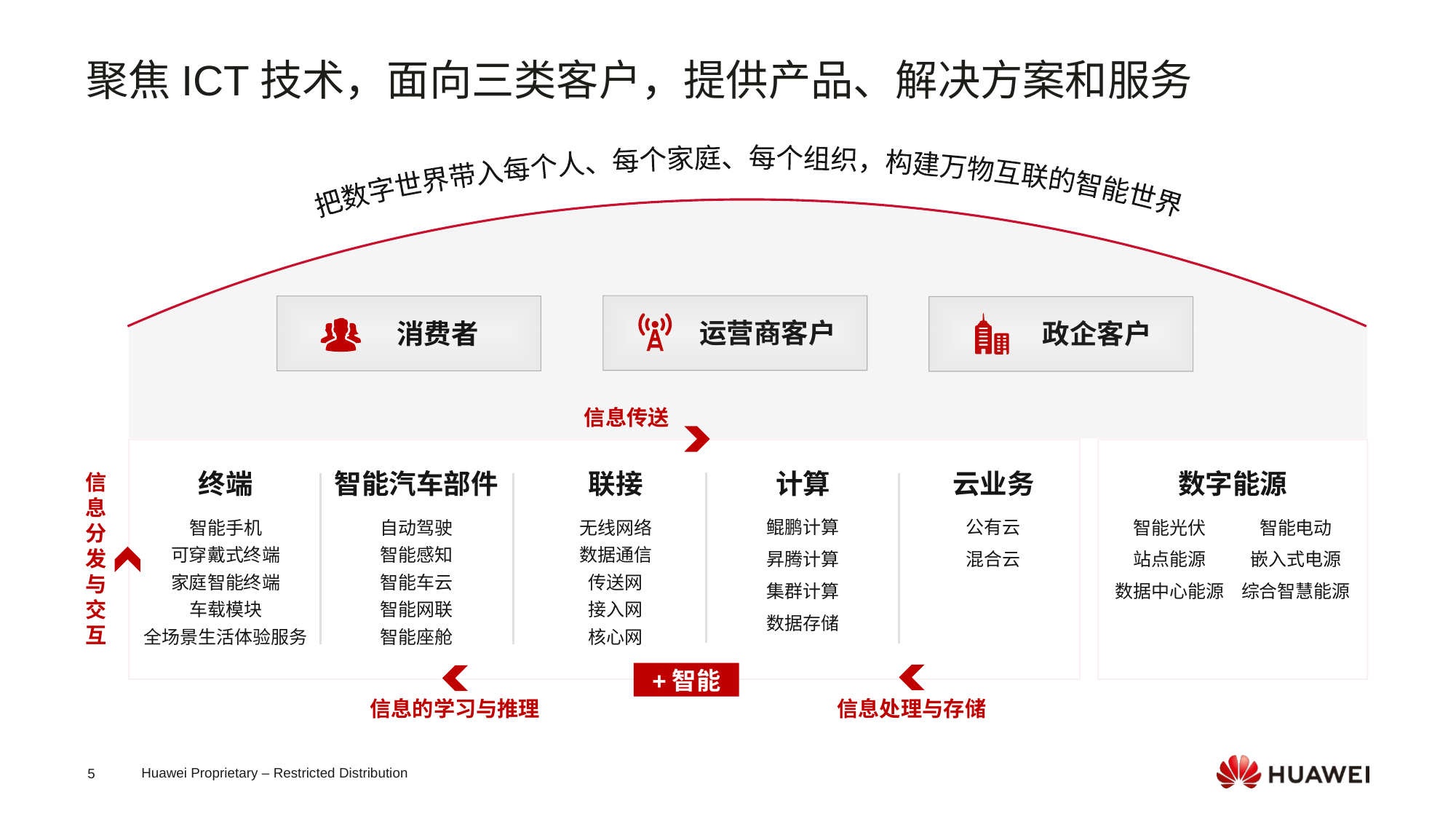

聚焦ICT技术，面向三类客户，提供产品、解决方案和服务
把数字世界带入每个人、每个家庭、每个组织，构建万物互联的智能世界

运营商客户
消费者
政企客户

信息传送

终端
智能汽车部件
联接
计算
云业务
数字能源
信息分发与交互
智能手机
可穿戴式终端
家庭智能终端
车载模块
全场景生活体验服务
自动驾驶
智能感知
智能车云
智能网联
智能座舱
无线网络
数据通信
传送网
接入网
核心网
鲲鹏计算
昇腾计算
集群计算
数据存储
公有云
混合云
智能光伏
站点能源
数据中心能源
智能电动
嵌入式电源
综合智慧能源

+智能

信息的学习与推理
信息处理与存储